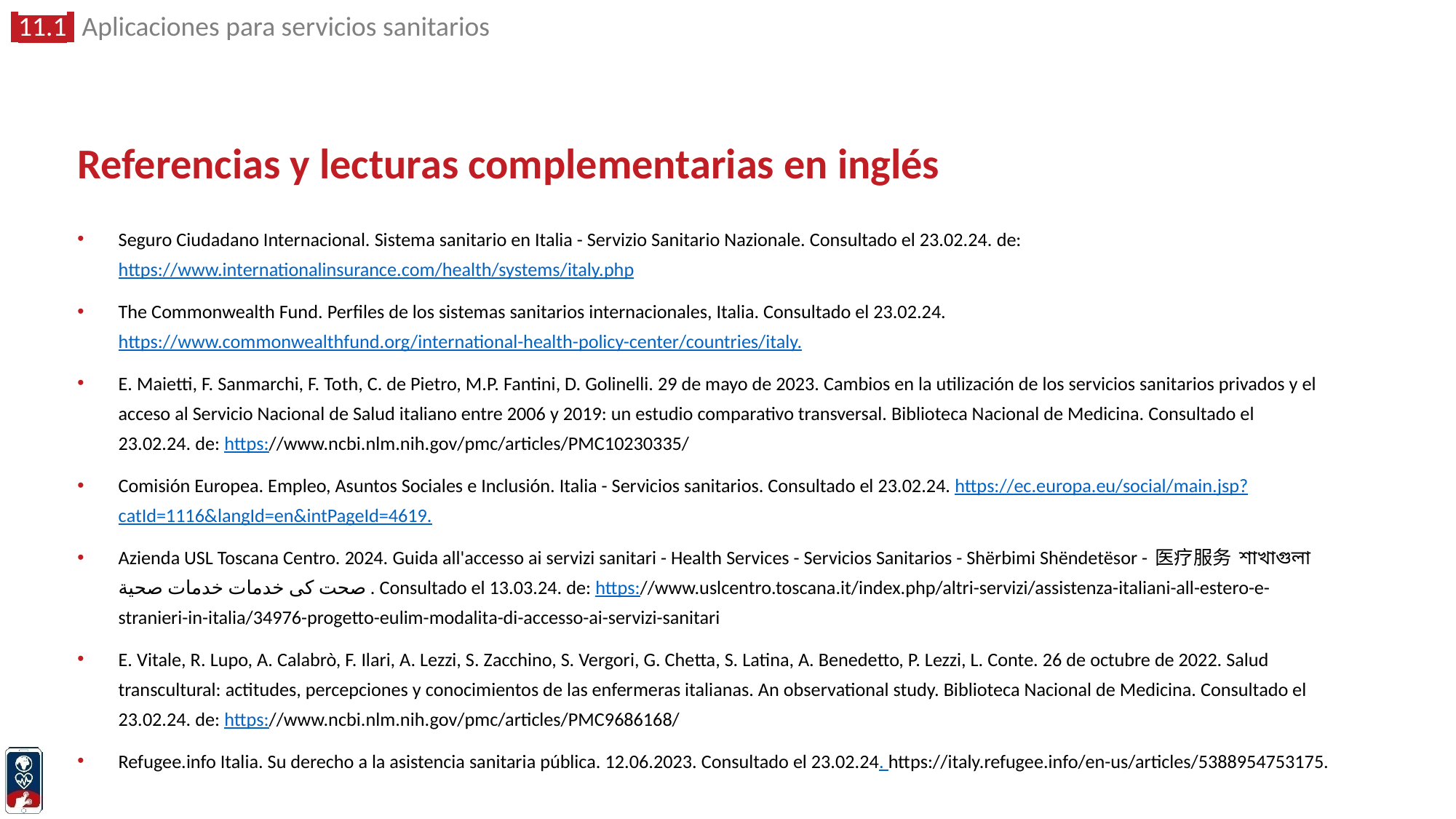

# Referencias y lecturas complementarias en inglés
Seguro Ciudadano Internacional. Sistema sanitario en Italia - Servizio Sanitario Nazionale. Consultado el 23.02.24. de: https://www.internationalinsurance.com/health/systems/italy.php
The Commonwealth Fund. Perfiles de los sistemas sanitarios internacionales, Italia. Consultado el 23.02.24. https://www.commonwealthfund.org/international-health-policy-center/countries/italy.
E. Maietti, F. Sanmarchi, F. Toth, C. de Pietro, M.P. Fantini, D. Golinelli. 29 de mayo de 2023. Cambios en la utilización de los servicios sanitarios privados y el acceso al Servicio Nacional de Salud italiano entre 2006 y 2019: un estudio comparativo transversal. Biblioteca Nacional de Medicina. Consultado el 23.02.24. de: https://www.ncbi.nlm.nih.gov/pmc/articles/PMC10230335/
Comisión Europea. Empleo, Asuntos Sociales e Inclusión. Italia - Servicios sanitarios. Consultado el 23.02.24. https://ec.europa.eu/social/main.jsp?catId=1116&langId=en&intPageId=4619.
Azienda USL Toscana Centro. 2024. Guida all'accesso ai servizi sanitari - Health Services - Servicios Sanitarios - Shërbimi Shëndetësor - 医疗服务 শাখাগুলা صحت کی خدمات خدمات صحية . Consultado el 13.03.24. de: https://www.uslcentro.toscana.it/index.php/altri-servizi/assistenza-italiani-all-estero-e-stranieri-in-italia/34976-progetto-eulim-modalita-di-accesso-ai-servizi-sanitari
E. Vitale, R. Lupo, A. Calabrò, F. Ilari, A. Lezzi, S. Zacchino, S. Vergori, G. Chetta, S. Latina, A. Benedetto, P. Lezzi, L. Conte. 26 de octubre de 2022. Salud transcultural: actitudes, percepciones y conocimientos de las enfermeras italianas. An observational study. Biblioteca Nacional de Medicina. Consultado el 23.02.24. de: https://www.ncbi.nlm.nih.gov/pmc/articles/PMC9686168/
Refugee.info Italia. Su derecho a la asistencia sanitaria pública. 12.06.2023. Consultado el 23.02.24. https://italy.refugee.info/en-us/articles/5388954753175.